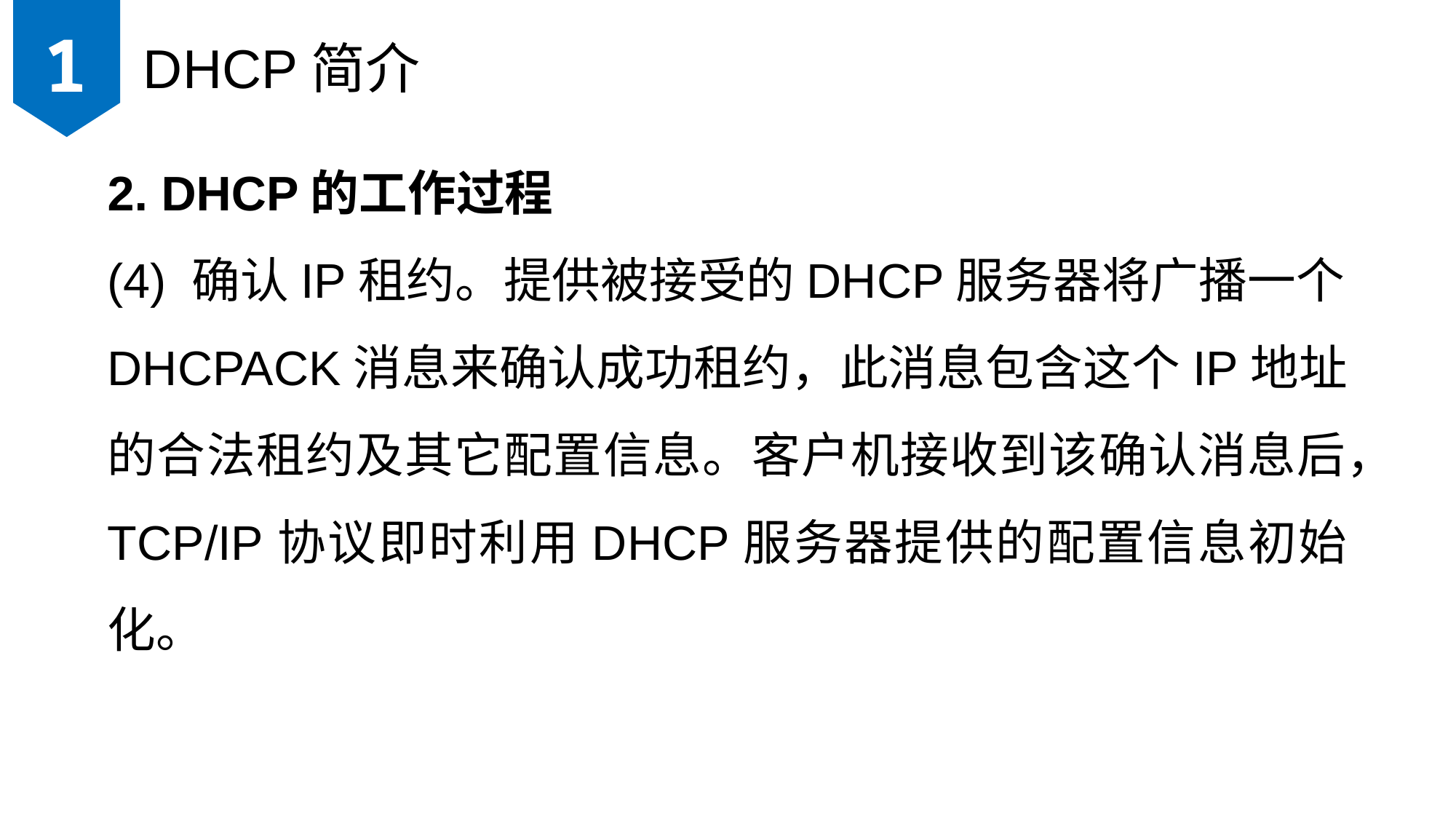

1

DHCP简介
2. DHCP的工作过程
(4) 确认IP租约。提供被接受的DHCP服务器将广播一个DHCPACK消息来确认成功租约，此消息包含这个IP地址的合法租约及其它配置信息。客户机接收到该确认消息后，TCP/IP协议即时利用DHCP服务器提供的配置信息初始化。